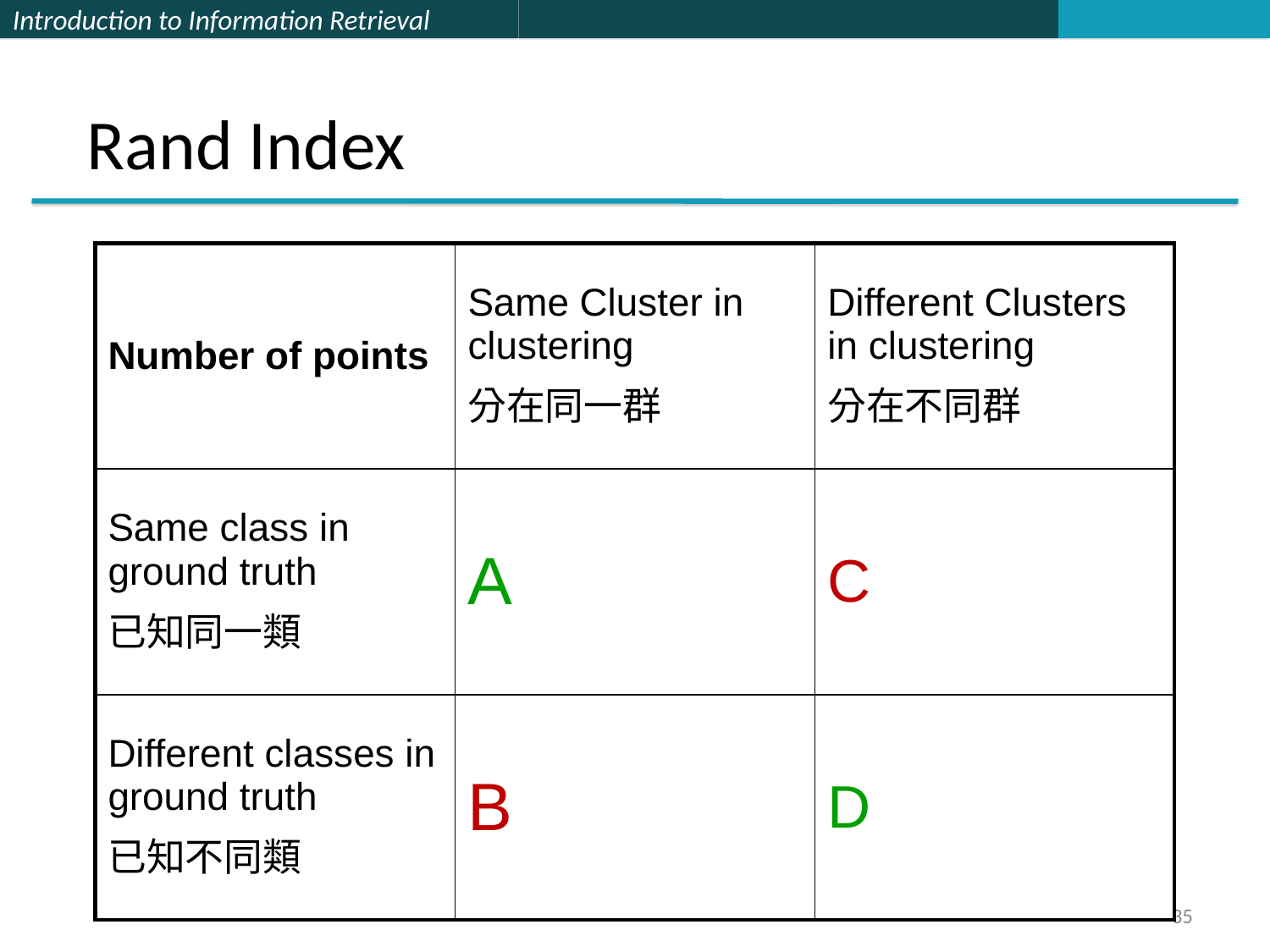

# Rand Index
| Number of points | Same Cluster in clustering 分在同一群 | Different Clusters in clustering 分在不同群 |
| --- | --- | --- |
| Same class in ground truth 已知同一類 | A | C |
| Different classes in ground truth 已知不同類 | B | D |
35